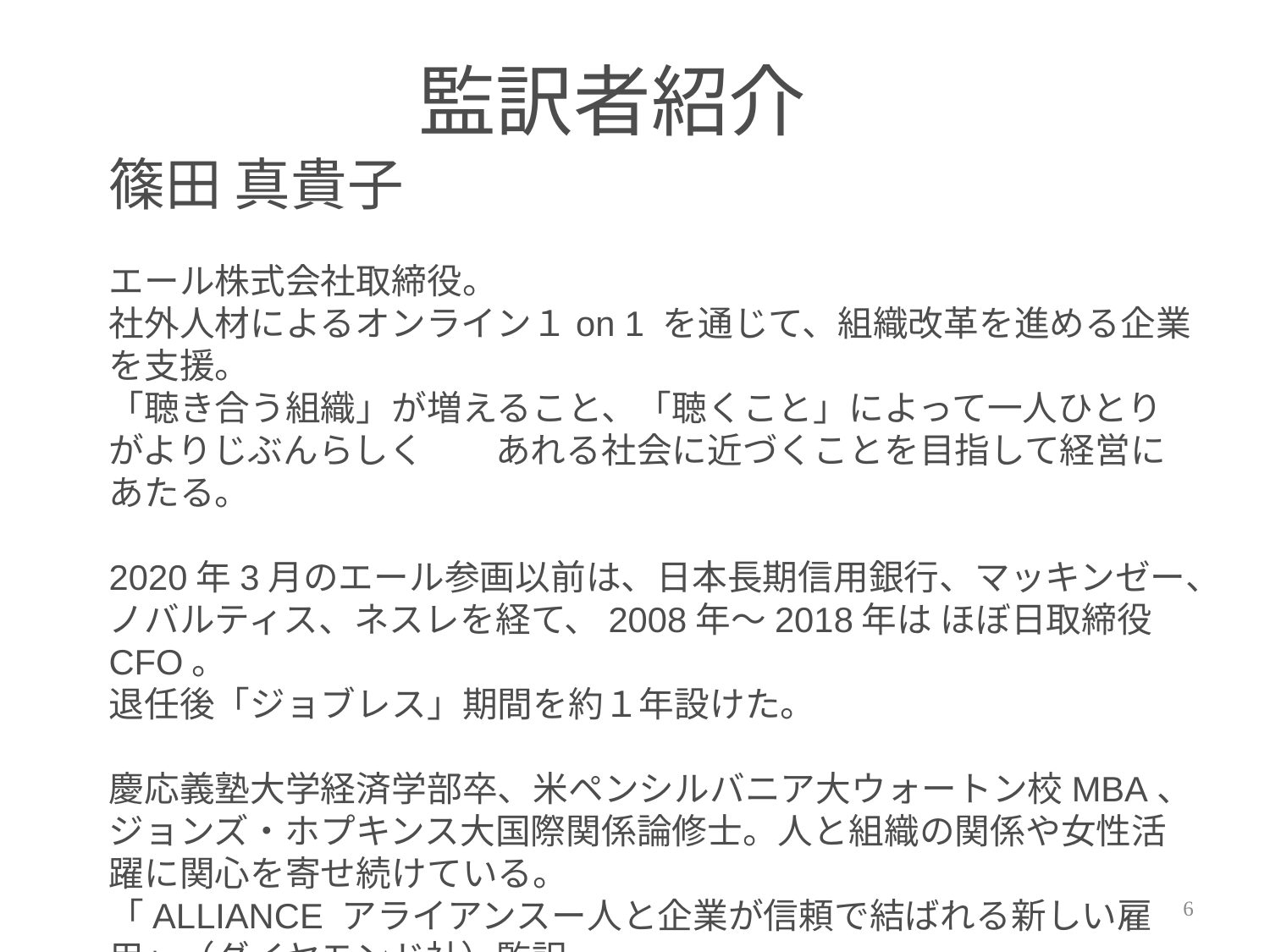

# 監訳者紹介
篠田 真貴子

エール株式会社取締役。
社外人材によるオンライン１on 1 を通じて、組織改革を進める企業を支援。
「聴き合う組織」が増えること、「聴くこと」によって一人ひとりがよりじぶんらしく　　あれる社会に近づくことを目指して経営にあたる。

2020年3月のエール参画以前は、日本長期信用銀行、マッキンゼー、ノバルティス、ネスレを経て、2008年～2018年は ほぼ日取締役CFO。
退任後「ジョブレス」期間を約１年設けた。

慶応義塾大学経済学部卒、米ペンシルバニア大ウォートン校MBA、ジョンズ・ホプキンス大国際関係論修士。人と組織の関係や女性活躍に関心を寄せ続けている。
「ALLIANCE アライアンスー人と企業が信頼で結ばれる新しい雇用」（ダイヤモンド社）監訳。
6